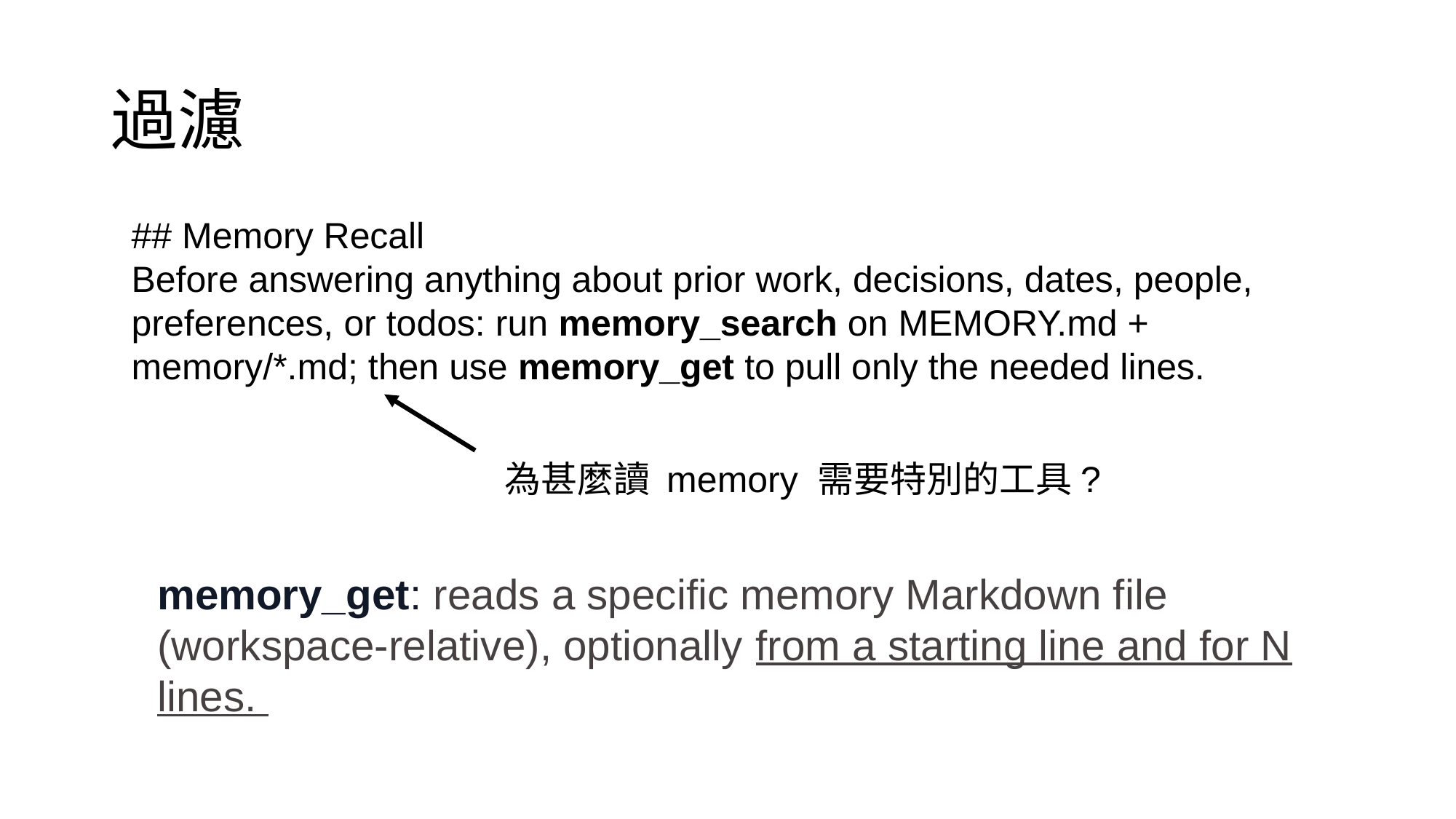

# 過濾
## Memory Recall
Before answering anything about prior work, decisions, dates, people, preferences, or todos: run memory_search on MEMORY.md + memory/*.md; then use memory_get to pull only the needed lines.
為甚麼讀 memory 需要特別的工具?
memory_get: reads a specific memory Markdown file (workspace-relative), optionally from a starting line and for N lines.